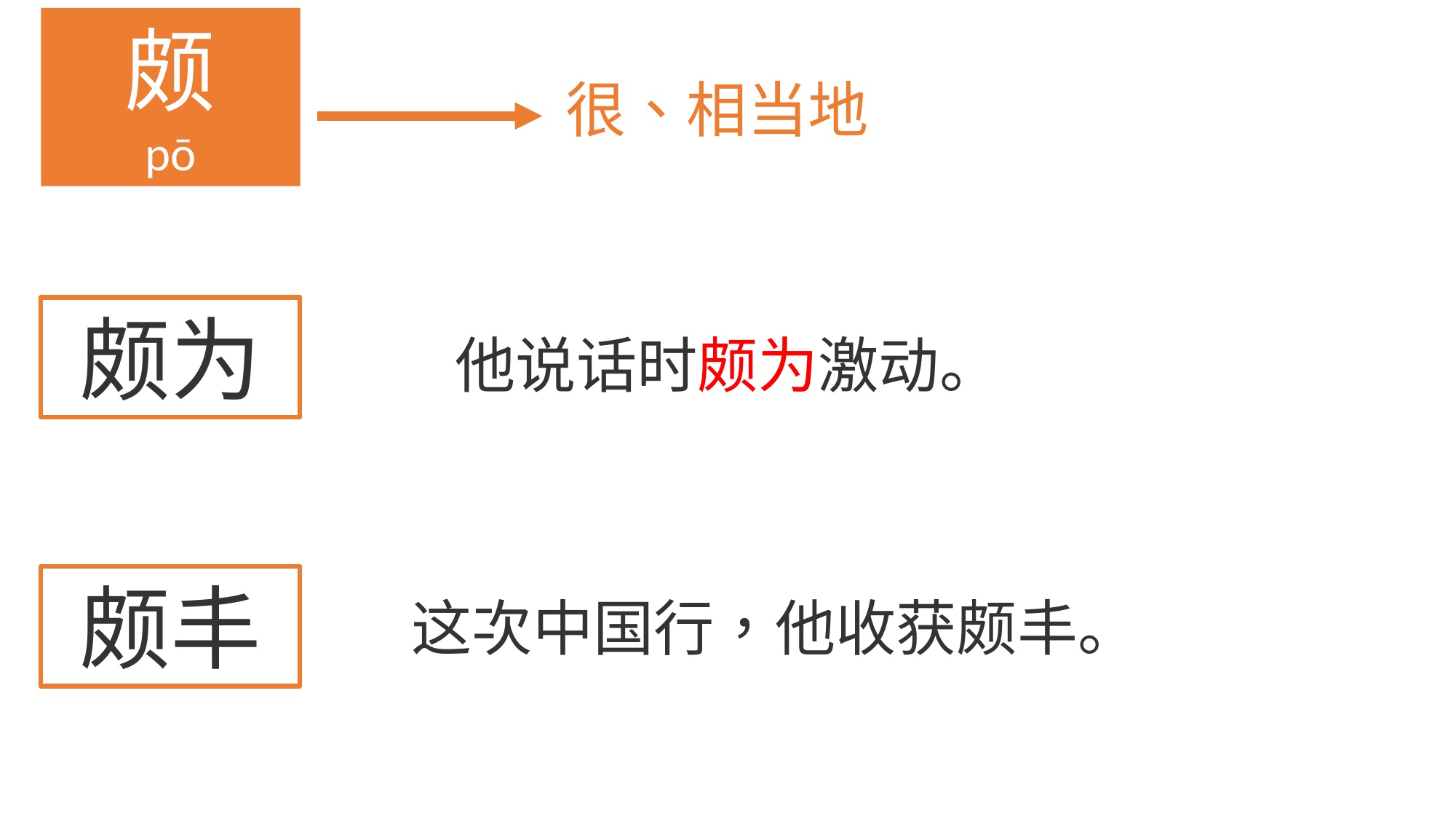

颇
pō
很、相当地
颇为
他说话时颇为激动。
颇丰
这次中国行，他收获颇丰。